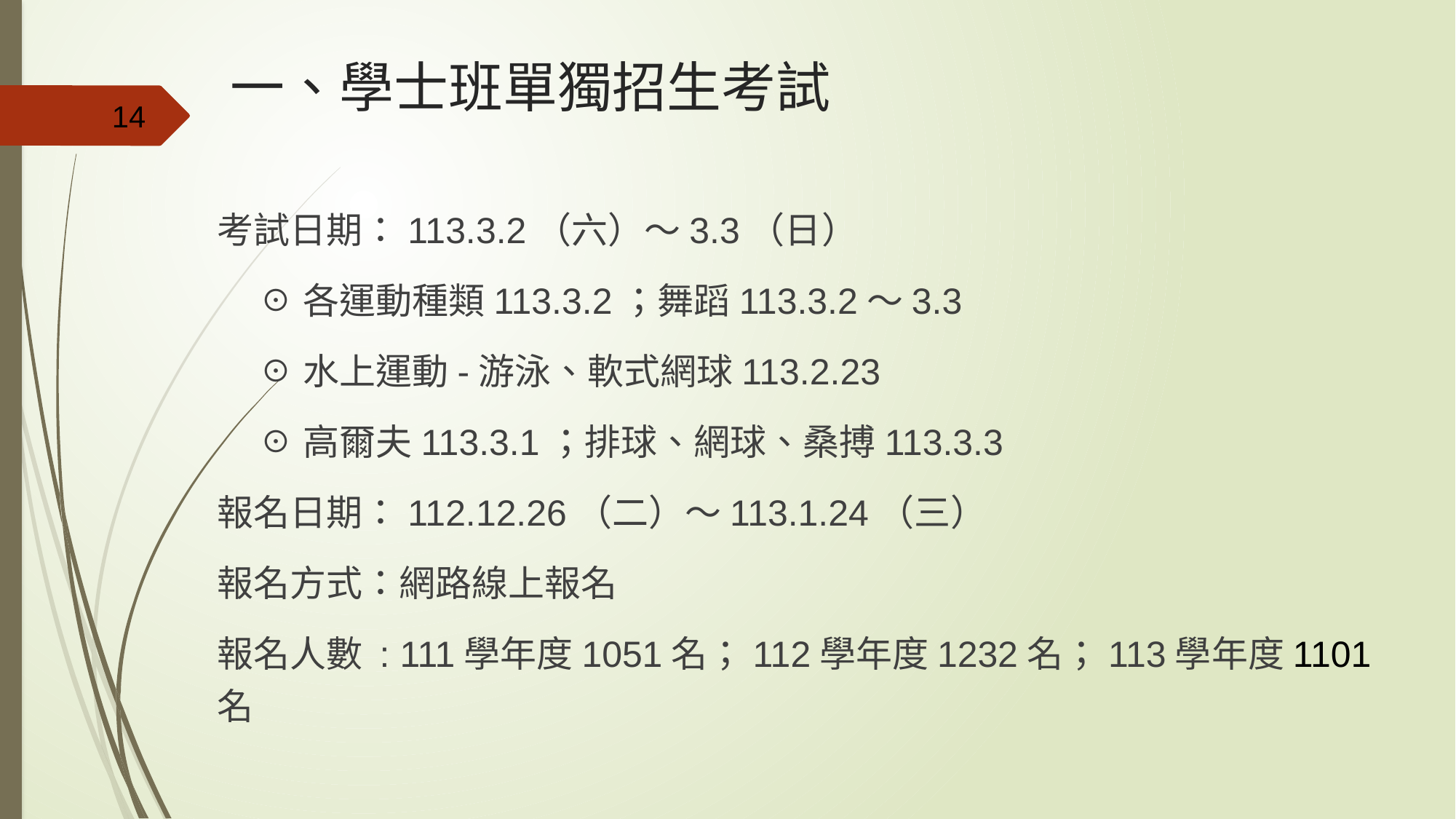

# 一、學士班單獨招生考試
14
考試日期：113.3.2（六）～3.3（日）
     ☉各運動種類113.3.2；舞蹈113.3.2～3.3
     ☉水上運動-游泳、軟式網球113.2.23
     ☉高爾夫113.3.1；排球、網球、桑搏113.3.3
報名日期：112.12.26（二）～113.1.24（三）
報名方式：網路線上報名
報名人數 : 111學年度1051名；112學年度1232名；113學年度1101名